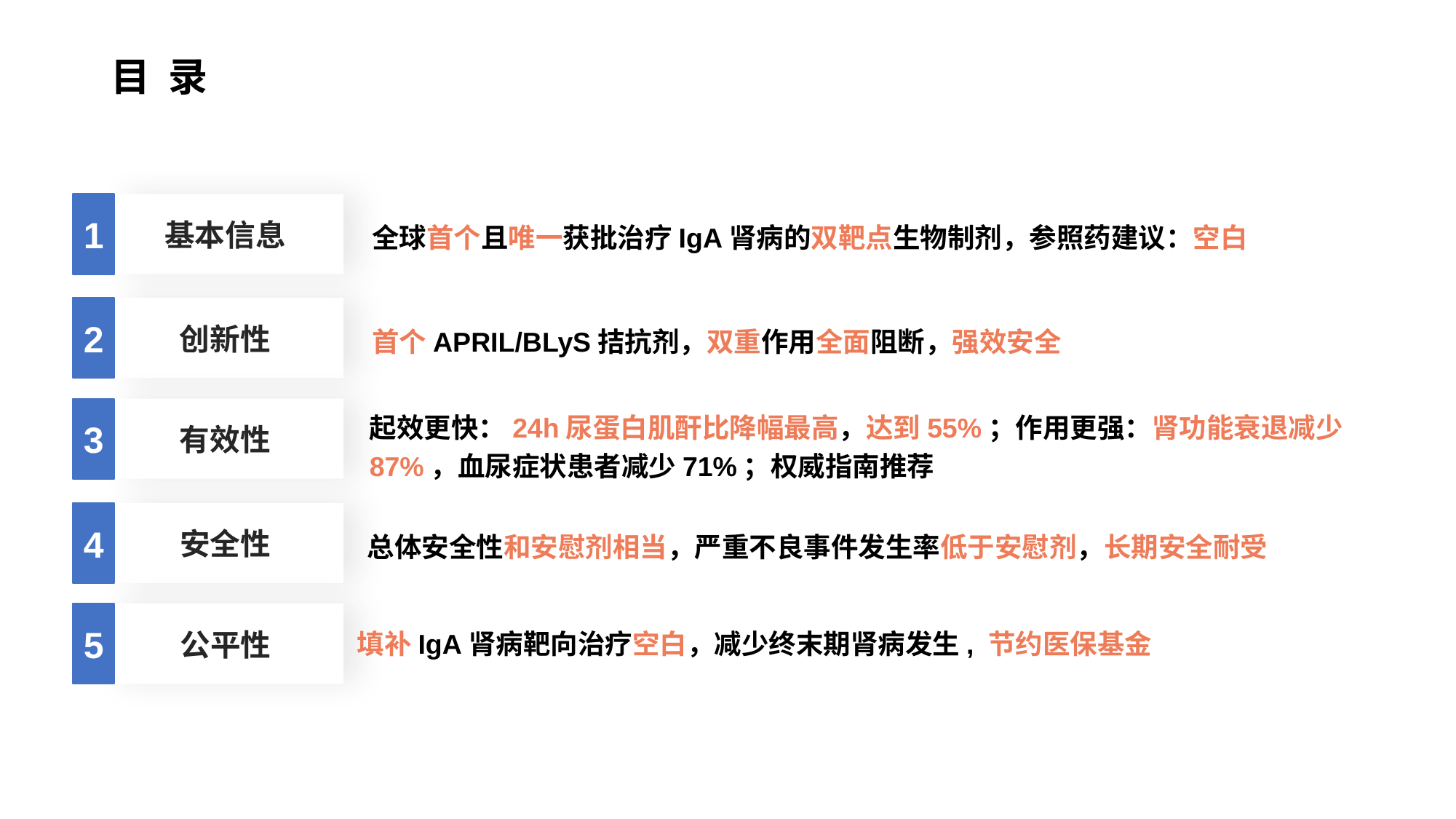

# 目  录
1
基本信息
全球首个且唯一获批治疗IgA肾病的双靶点生物制剂，参照药建议：空白
2
创新性
首个APRIL/BLyS拮抗剂，双重作用全面阻断，强效安全
3
有效性
起效更快：24h尿蛋白肌酐比降幅最高，达到55%；作用更强：肾功能衰退减少87%，血尿症状患者减少71%；权威指南推荐
4
安全性
总体安全性和安慰剂相当，严重不良事件发生率低于安慰剂，长期安全耐受
5
公平性
填补IgA肾病靶向治疗空白，减少终末期肾病发生, 节约医保基金